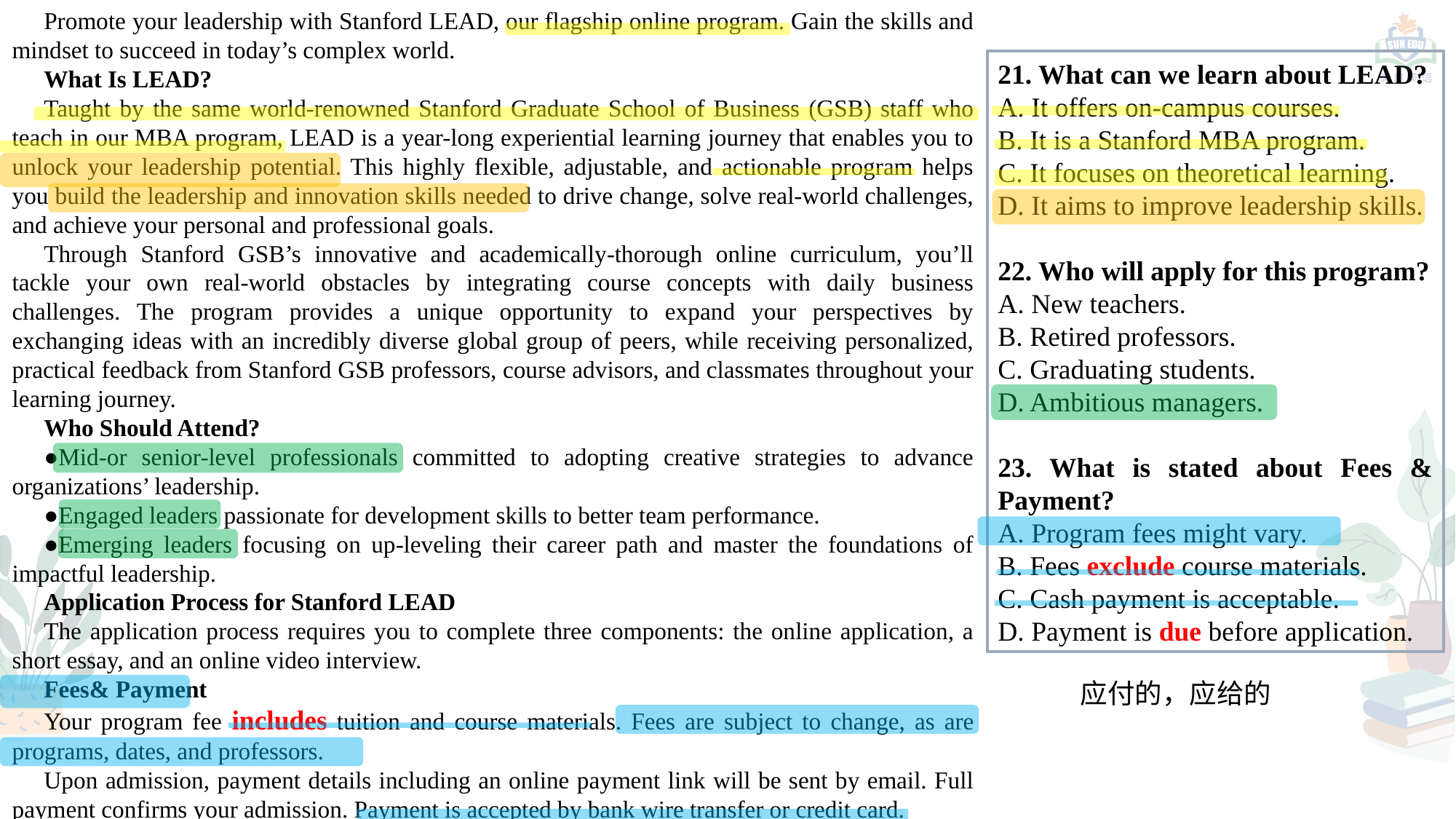

Promote your leadership with Stanford LEAD, our flagship online program. Gain the skills and mindset to succeed in today’s complex world.
What Is LEAD?
Taught by the same world-renowned Stanford Graduate School of Business (GSB) staff who teach in our MBA program, LEAD is a year-long experiential learning journey that enables you to unlock your leadership potential. This highly flexible, adjustable, and actionable program helps you build the leadership and innovation skills needed to drive change, solve real-world challenges, and achieve your personal and professional goals.
Through Stanford GSB’s innovative and academically-thorough online curriculum, you’ll tackle your own real-world obstacles by integrating course concepts with daily business challenges. The program provides a unique opportunity to expand your perspectives by exchanging ideas with an incredibly diverse global group of peers, while receiving personalized, practical feedback from Stanford GSB professors, course advisors, and classmates throughout your learning journey.
Who Should Attend?
●Mid-or senior-level professionals committed to adopting creative strategies to advance organizations’ leadership.
●Engaged leaders passionate for development skills to better team performance.
●Emerging leaders focusing on up-leveling their career path and master the foundations of impactful leadership.
Application Process for Stanford LEAD
The application process requires you to complete three components: the online application, a short essay, and an online video interview.
Fees& Payment
Your program fee includes tuition and course materials. Fees are subject to change, as are programs, dates, and professors.
Upon admission, payment details including an online payment link will be sent by email. Full payment confirms your admission. Payment is accepted by bank wire transfer or credit card.

21. What can we learn about LEAD?
A. It offers on-campus courses.
B. It is a Stanford MBA program.
C. It focuses on theoretical learning.
D. It aims to improve leadership skills.

22. Who will apply for this program?
A. New teachers.
B. Retired professors.
C. Graduating students.
D. Ambitious managers.

23. What is stated about Fees & Payment?
A. Program fees might vary.
B. Fees exclude course materials.
C. Cash payment is acceptable.
D. Payment is due before application.

应付的，应给的